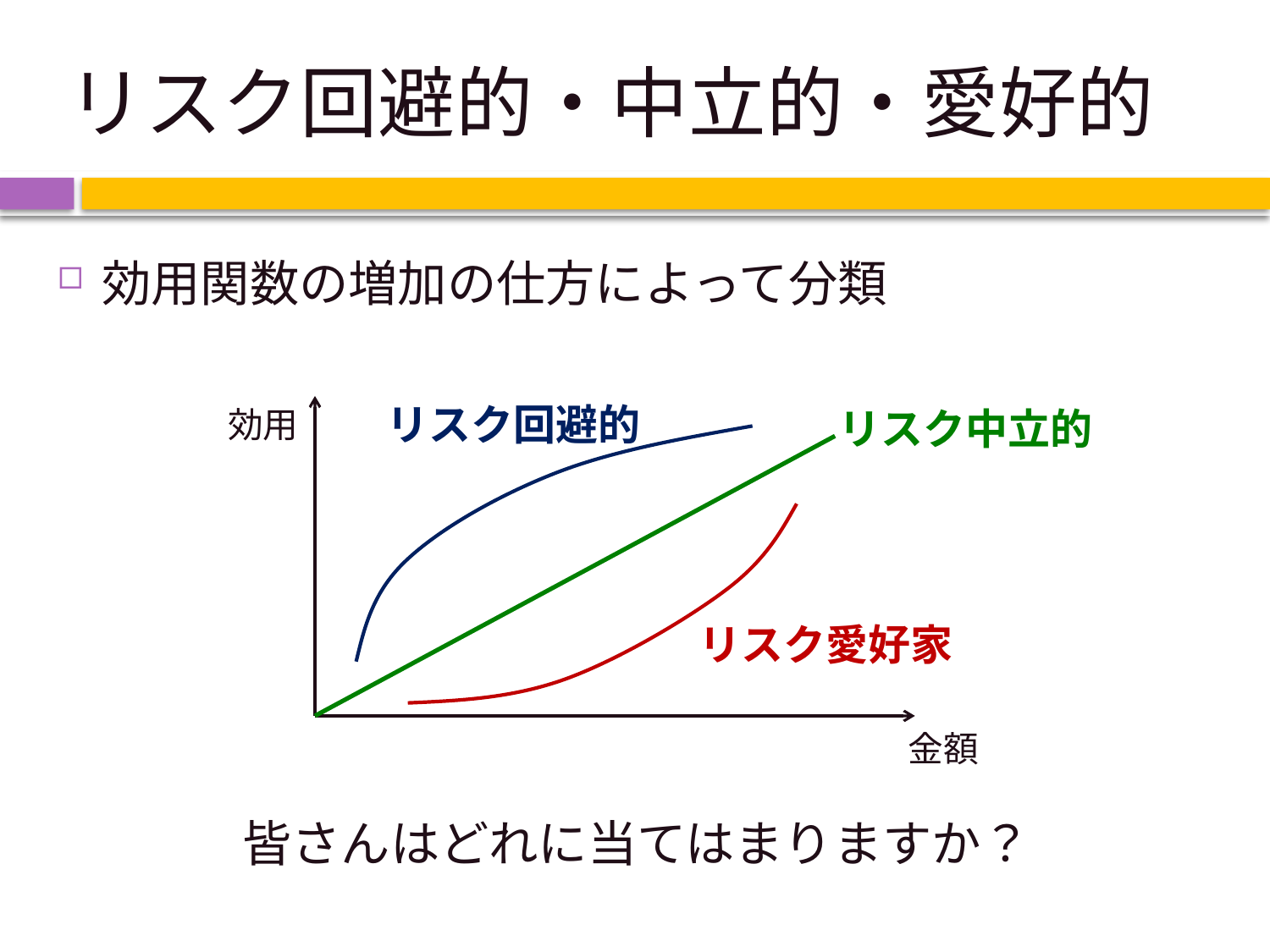

# リスク回避的・中立的・愛好的
効用関数の増加の仕方によって分類
リスク回避的
効用
リスク中立的

リスク愛好家
金額
皆さんはどれに当てはまりますか？